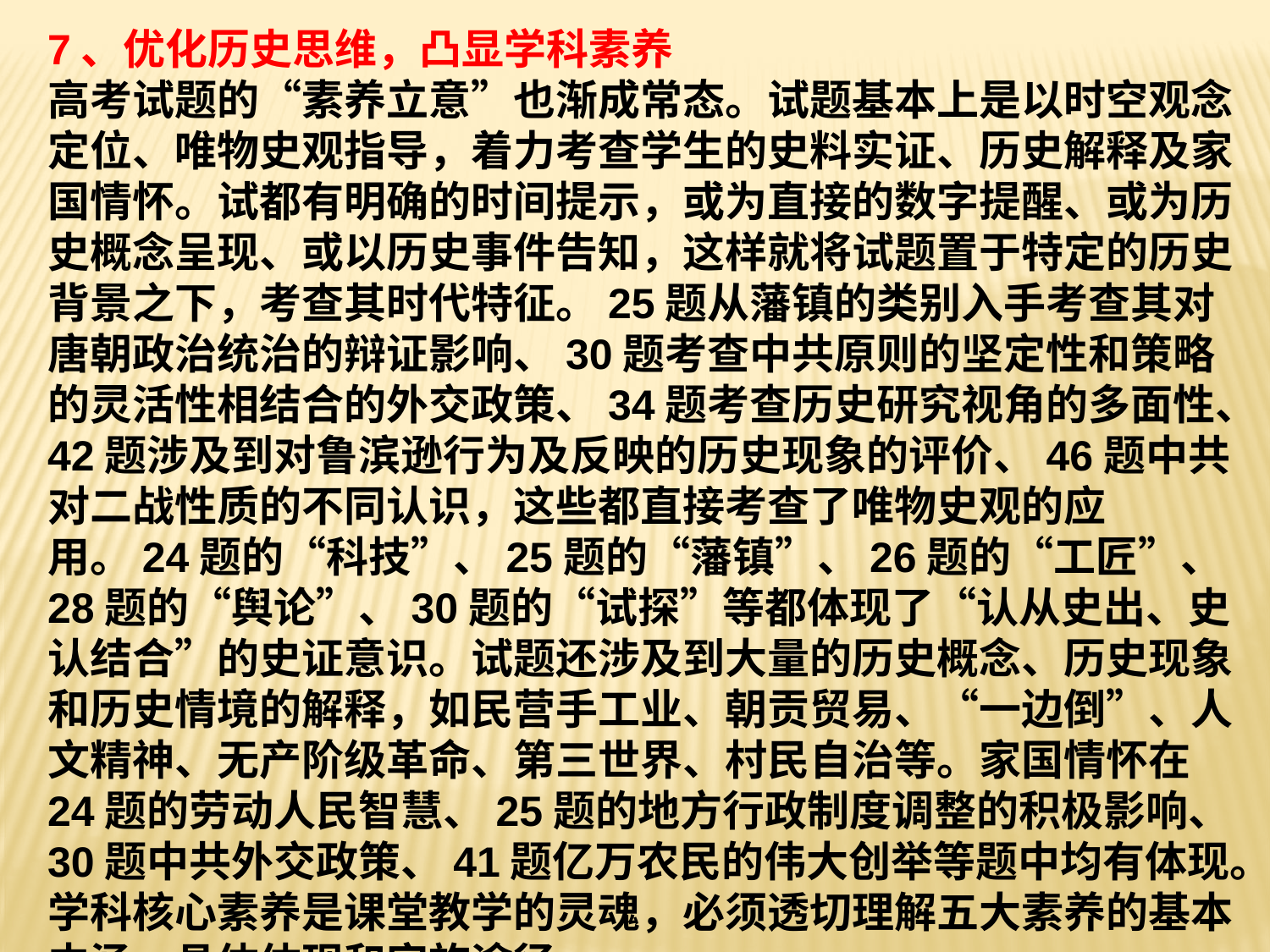

7、优化历史思维，凸显学科素养
高考试题的“素养立意”也渐成常态。试题基本上是以时空观念定位、唯物史观指导，着力考查学生的史料实证、历史解释及家国情怀。试都有明确的时间提示，或为直接的数字提醒、或为历史概念呈现、或以历史事件告知，这样就将试题置于特定的历史背景之下，考查其时代特征。25题从藩镇的类别入手考查其对唐朝政治统治的辩证影响、30题考查中共原则的坚定性和策略的灵活性相结合的外交政策、34题考查历史研究视角的多面性、42题涉及到对鲁滨逊行为及反映的历史现象的评价、46题中共对二战性质的不同认识，这些都直接考查了唯物史观的应用。24题的“科技”、25题的“藩镇”、26题的“工匠”、28题的“舆论”、30题的“试探”等都体现了“认从史出、史认结合”的史证意识。试题还涉及到大量的历史概念、历史现象和历史情境的解释，如民营手工业、朝贡贸易、“一边倒”、人文精神、无产阶级革命、第三世界、村民自治等。家国情怀在24题的劳动人民智慧、25题的地方行政制度调整的积极影响、30题中共外交政策、41题亿万农民的伟大创举等题中均有体现。学科核心素养是课堂教学的灵魂，必须透切理解五大素养的基本内涵、具体体现和实施途径。